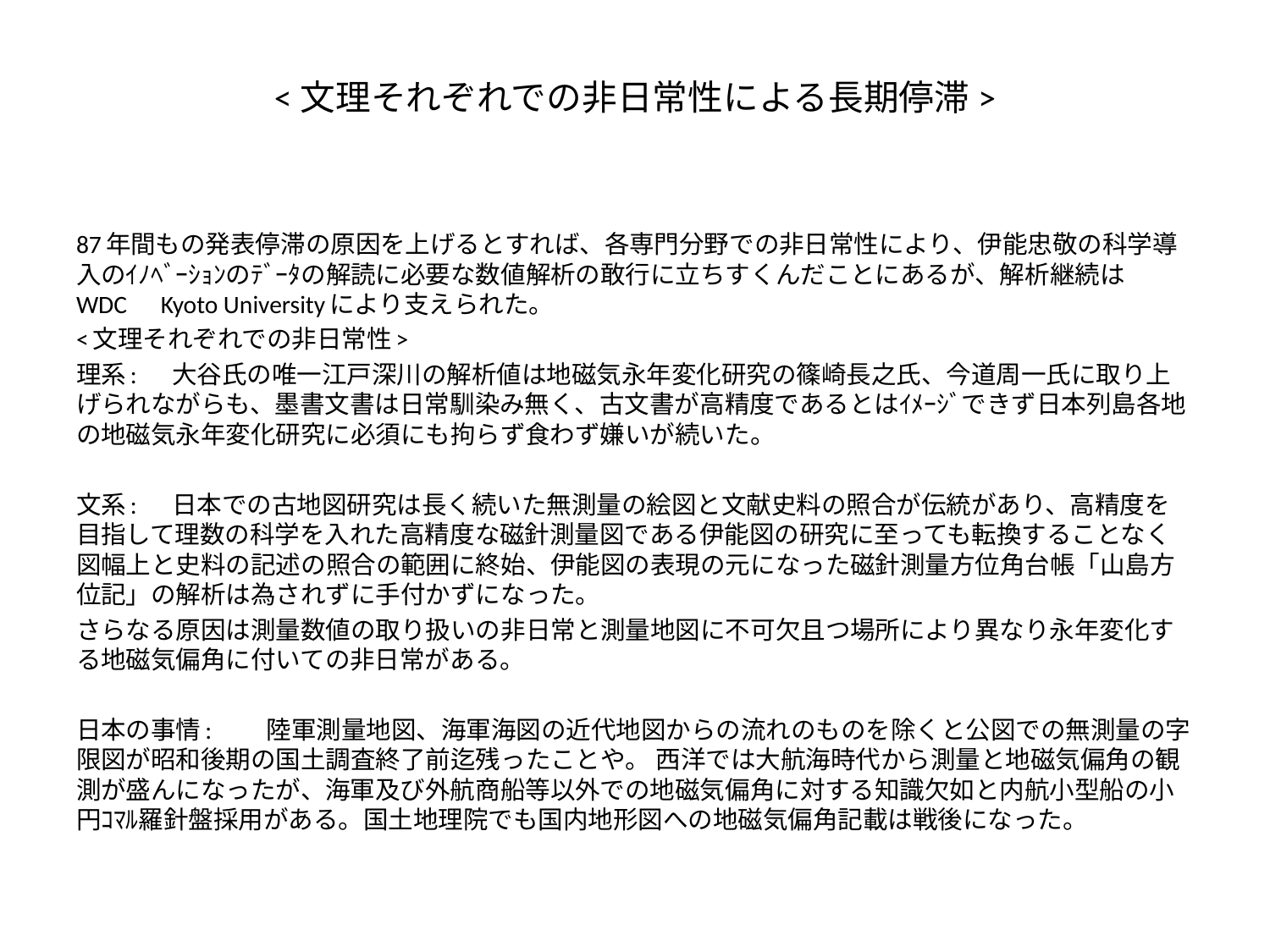

# <文理それぞれでの非日常性による長期停滞>
87年間もの発表停滞の原因を上げるとすれば、各専門分野での非日常性により、伊能忠敬の科学導入のｲﾉﾍﾞｰｼｮﾝのﾃﾞｰﾀの解読に必要な数値解析の敢行に立ちすくんだことにあるが、解析継続はWDC　Kyoto Universityにより支えられた。
<文理それぞれでの非日常性>
理系: 　大谷氏の唯一江戸深川の解析値は地磁気永年変化研究の篠崎長之氏、今道周一氏に取り上げられながらも、墨書文書は日常馴染み無く、古文書が高精度であるとはｲﾒｰｼﾞできず日本列島各地の地磁気永年変化研究に必須にも拘らず食わず嫌いが続いた。

文系: 　日本での古地図研究は長く続いた無測量の絵図と文献史料の照合が伝統があり、高精度を目指して理数の科学を入れた高精度な磁針測量図である伊能図の研究に至っても転換することなく図幅上と史料の記述の照合の範囲に終始、伊能図の表現の元になった磁針測量方位角台帳「山島方位記」の解析は為されずに手付かずになった。
さらなる原因は測量数値の取り扱いの非日常と測量地図に不可欠且つ場所により異なり永年変化する地磁気偏角に付いての非日常がある。

日本の事情:　　陸軍測量地図、海軍海図の近代地図からの流れのものを除くと公図での無測量の字限図が昭和後期の国土調査終了前迄残ったことや。 西洋では大航海時代から測量と地磁気偏角の観測が盛んになったが、海軍及び外航商船等以外での地磁気偏角に対する知識欠如と内航小型船の小円ｺﾏﾙ羅針盤採用がある。国土地理院でも国内地形図への地磁気偏角記載は戦後になった。